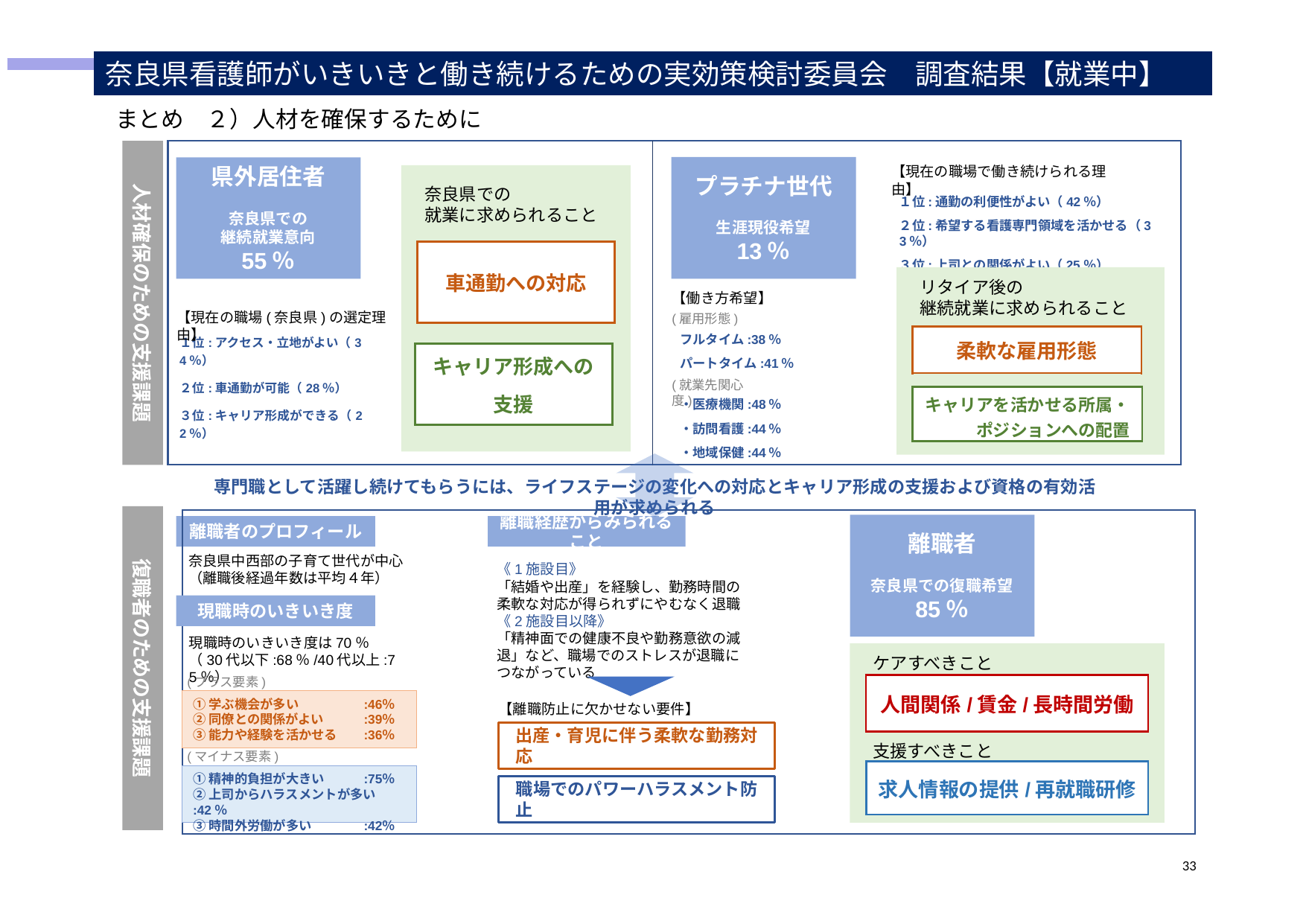

奈良県看護師がいきいきと働き続けるための実効策検討委員会　調査結果【就業中】

まとめ　２）人材を確保するために

人材確保のための支援課題

プラチナ世代

生涯現役希望
13％
【現在の職場で働き続けられる理由】
県外居住者

奈良県での
継続就業意向
55％

奈良県での
就業に求められること
１位:通勤の利便性がよい（42％）
２位:希望する看護専門領域を活かせる（33％）
３位:上司との関係がよい（25％）
| 車通勤への対応 |
| --- |

リタイア後の
継続就業に求められること
【働き方希望】
【現在の職場(奈良県)の選定理由】
(雇用形態)
フルタイム:38％
パートタイム:41％
| 柔軟な雇用形態 |
| --- |
| １位:アクセス・立地がよい（34％） ２位:車通勤が可能（28％） ３位:キャリア形成ができる（22％） |
| --- |
| キャリア形成への 支援 |
| --- |
(就業先関心度)
| キャリアを活かせる所属・　　　ポジションへの配置 |
| --- |
・医療機関:48％
・訪問看護:44％
・地域保健:44％

専門職として活躍し続けてもらうには、ライフステージの変化への対応とキャリア形成の支援および資格の有効活用が求められる
復職者のための支援課題

離職者

奈良県での復職希望
85％
離職者のプロフィール
離職経歴からみられること
奈良県中西部の子育て世代が中心
（離職後経過年数は平均４年）
《1施設目》
「結婚や出産」を経験し、勤務時間の柔軟な対応が得られずにやむなく退職
《2施設目以降》
「精神面での健康不良や勤務意欲の減退」など、職場でのストレスが退職につながっている
現職時のいきいき度
現職時のいきいき度は70％
（30代以下:68％/40代以上:75％）

ケアすべきこと
(プラス要素)
| 人間関係/賃金/長時間労働 |
| --- |

①学ぶ機会が多い	:46％
②同僚との関係がよい	:39％
③能力や経験を活かせる	:36％
【離職防止に欠かせない要件】
出産・育児に伴う柔軟な勤務対応
支援すべきこと
(マイナス要素)
| 求人情報の提供/再就職研修 |
| --- |
①精神的負担が大きい	:75％
②上司からハラスメントが多い	:42％
③時間外労働が多い	:42％
職場でのパワーハラスメント防止
33